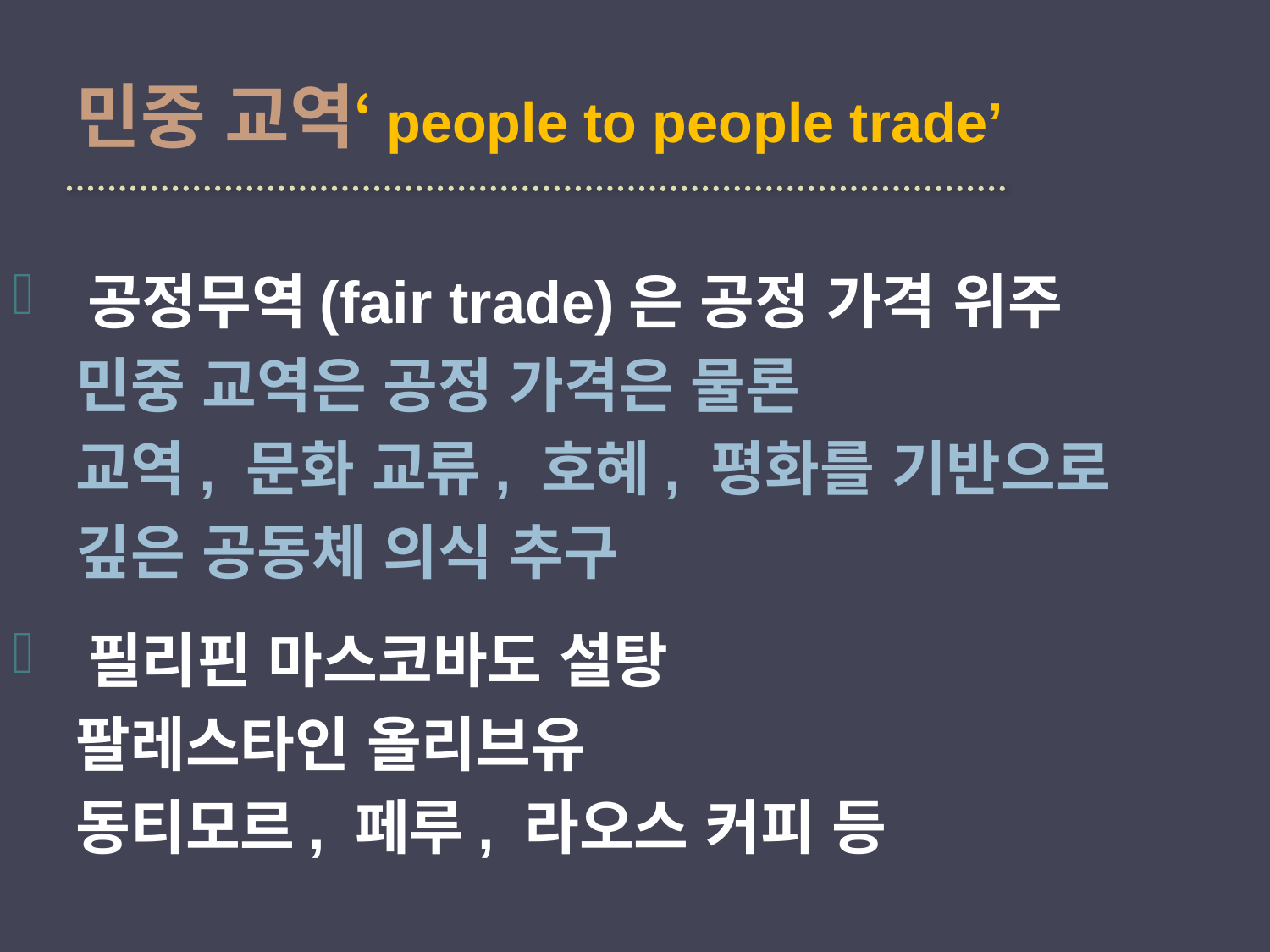

# 민중 교역‘people to people trade’
 공정무역(fair trade)은 공정 가격 위주
   민중 교역은 공정 가격은 물론
   교역, 문화 교류, 호혜, 평화를 기반으로
   깊은 공동체 의식 추구

 필리핀 마스코바도 설탕
   팔레스타인 올리브유
   동티모르, 페루, 라오스 커피 등